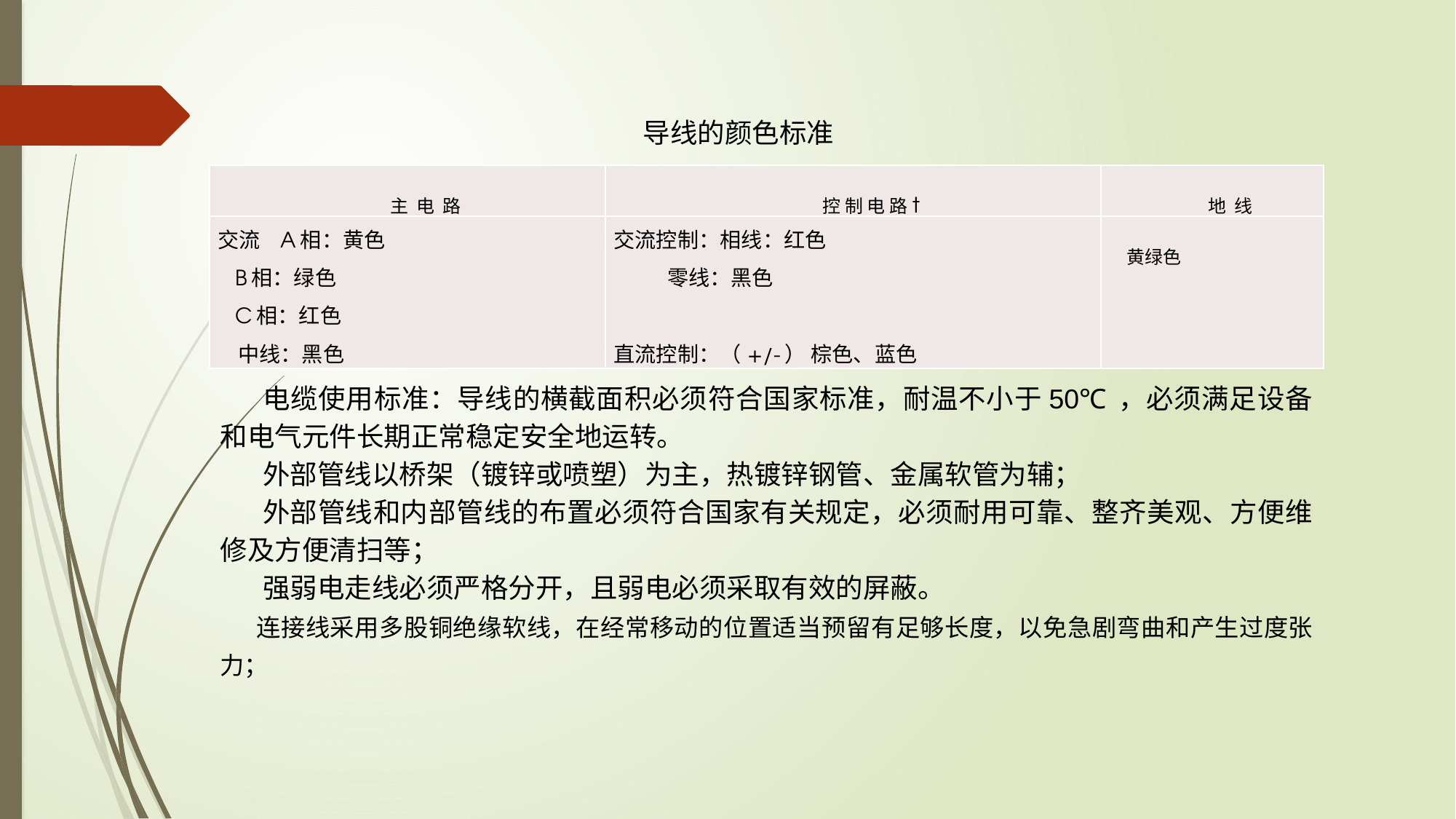

导线的颜色标准
| 主 电 路 | 控 制 电 路t | 地 线 |
| --- | --- | --- |
| 交流 A相：黄色 B相：绿色 C相：红色 中线：黑色 | 交流控制：相线：红色 零线：黑色   直流控制：（+/-） 棕色、蓝色 | 黄绿色 |
电缆使用标准：导线的横截面积必须符合国家标准，耐温不小于50℃，必须满足设备和电气元件长期正常稳定安全地运转。
外部管线以桥架（镀锌或喷塑）为主，热镀锌钢管、金属软管为辅；
外部管线和内部管线的布置必须符合国家有关规定，必须耐用可靠、整齐美观、方便维修及方便清扫等；
强弱电走线必须严格分开，且弱电必须采取有效的屏蔽。
连接线采用多股铜绝缘软线，在经常移动的位置适当预留有足够长度，以免急剧弯曲和产生过度张力；